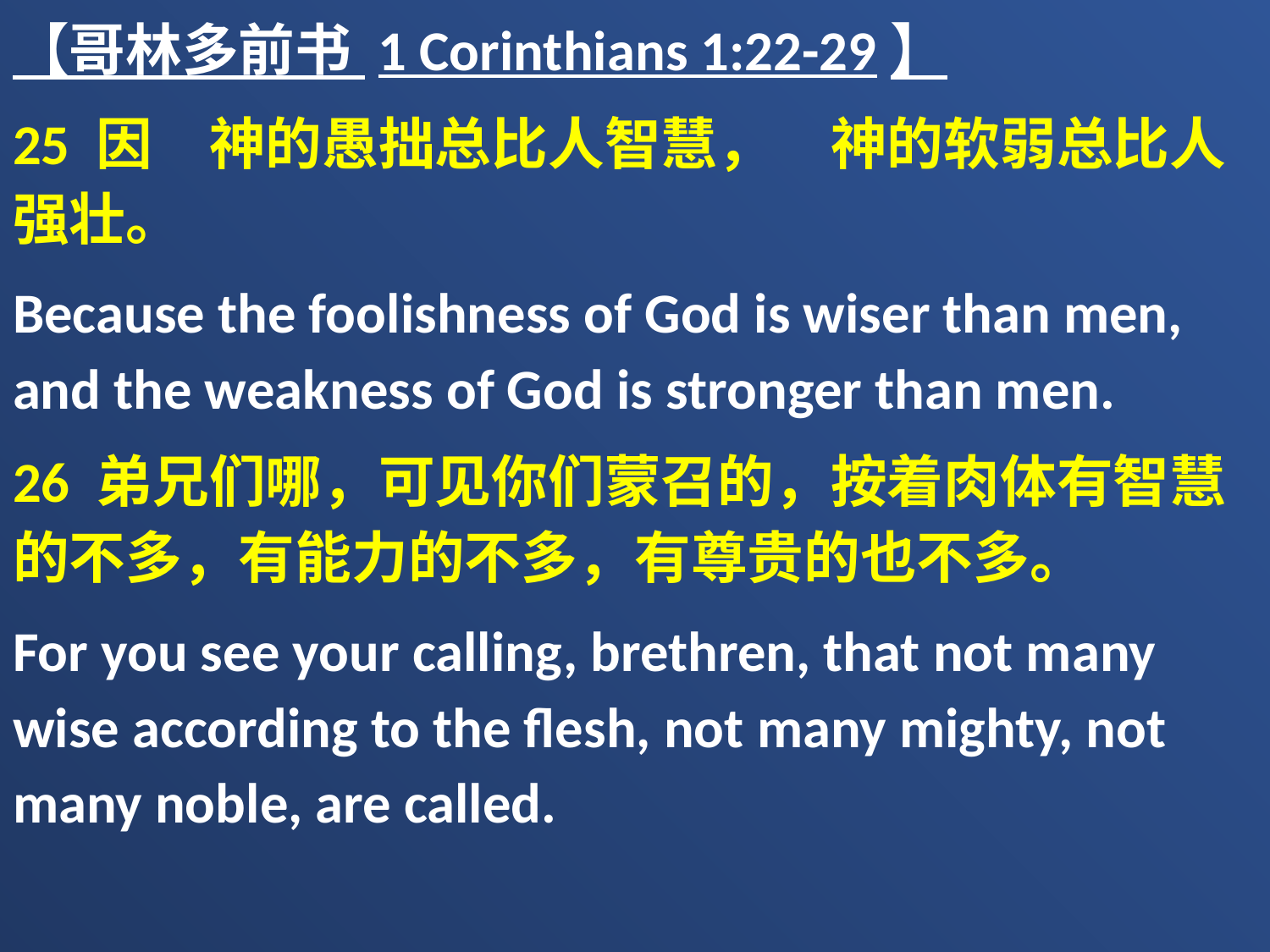

【哥林多前书 1 Corinthians 1:22-29】
25 因　神的愚拙总比人智慧，　神的软弱总比人强壮。
Because the foolishness of God is wiser than men, and the weakness of God is stronger than men.
26 弟兄们哪，可见你们蒙召的，按着肉体有智慧的不多，有能力的不多，有尊贵的也不多。
For you see your calling, brethren, that not many wise according to the flesh, not many mighty, not many noble, are called.